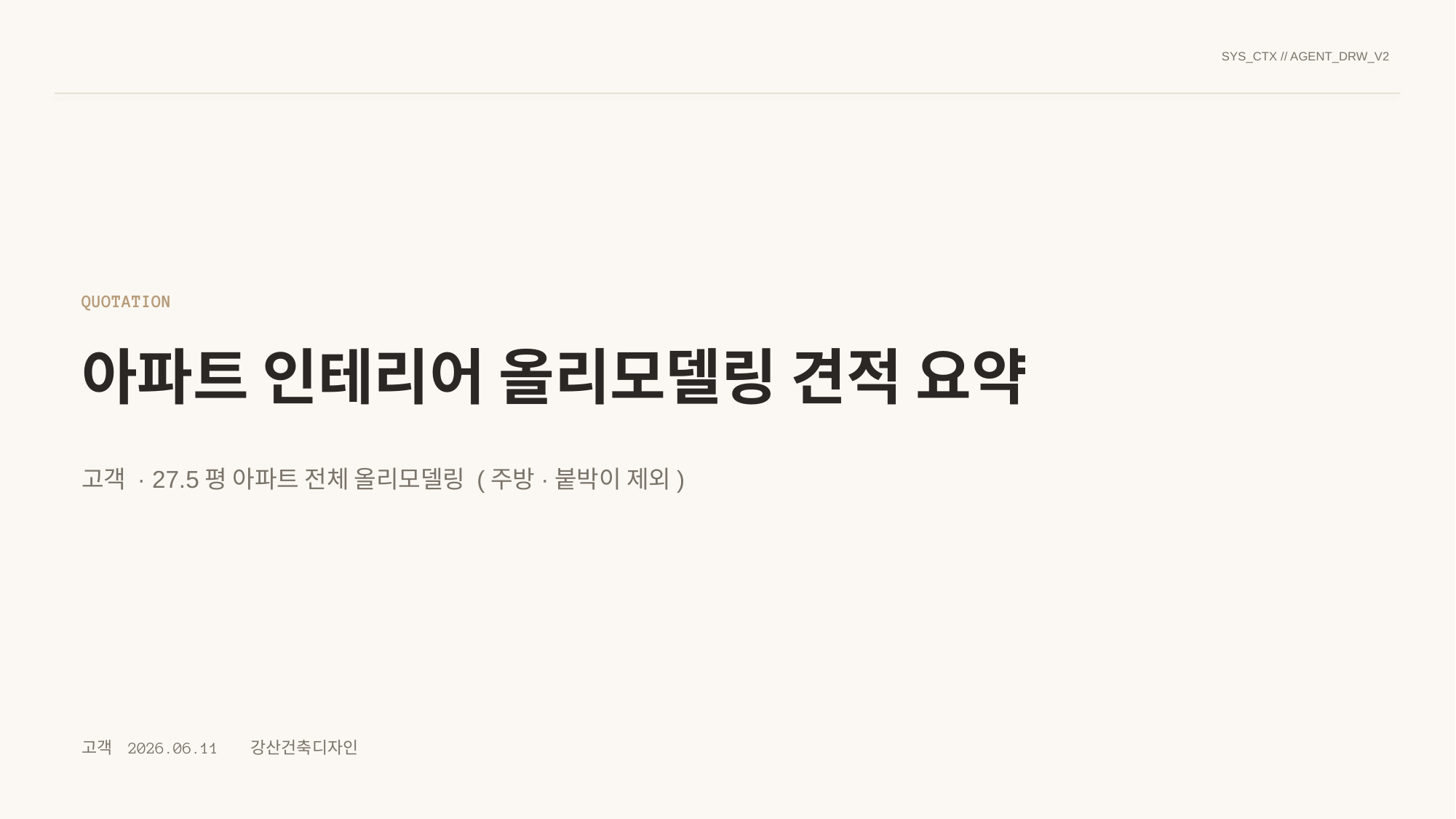

SYS_CTX // AGENT_DRW_V2

QUOTATION
아파트 인테리어 올리모델링 견적 요약
고객 · 27.5평 아파트 전체 올리모델링 (주방·붙박이 제외)
고객   2026.06.11   강산건축디자인